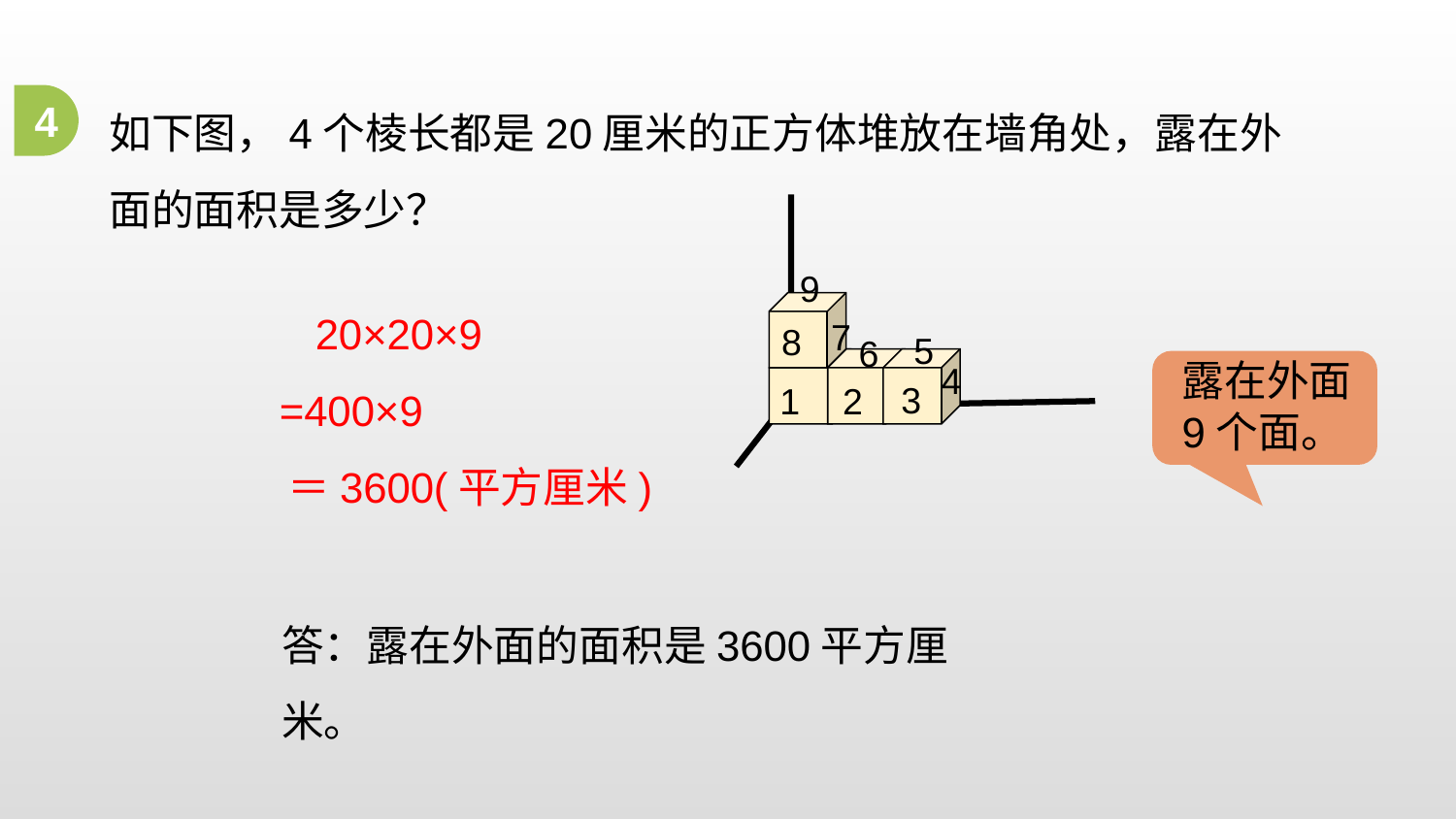

如下图，4个棱长都是20厘米的正方体堆放在墙角处，露在外面的面积是多少？
4

9
    20×20×9
 =400×9
 ＝3600(平方厘米)

7
8
5
6

露在外面9个面。

4
3
1
2
答：露在外面的面积是3600平方厘米。